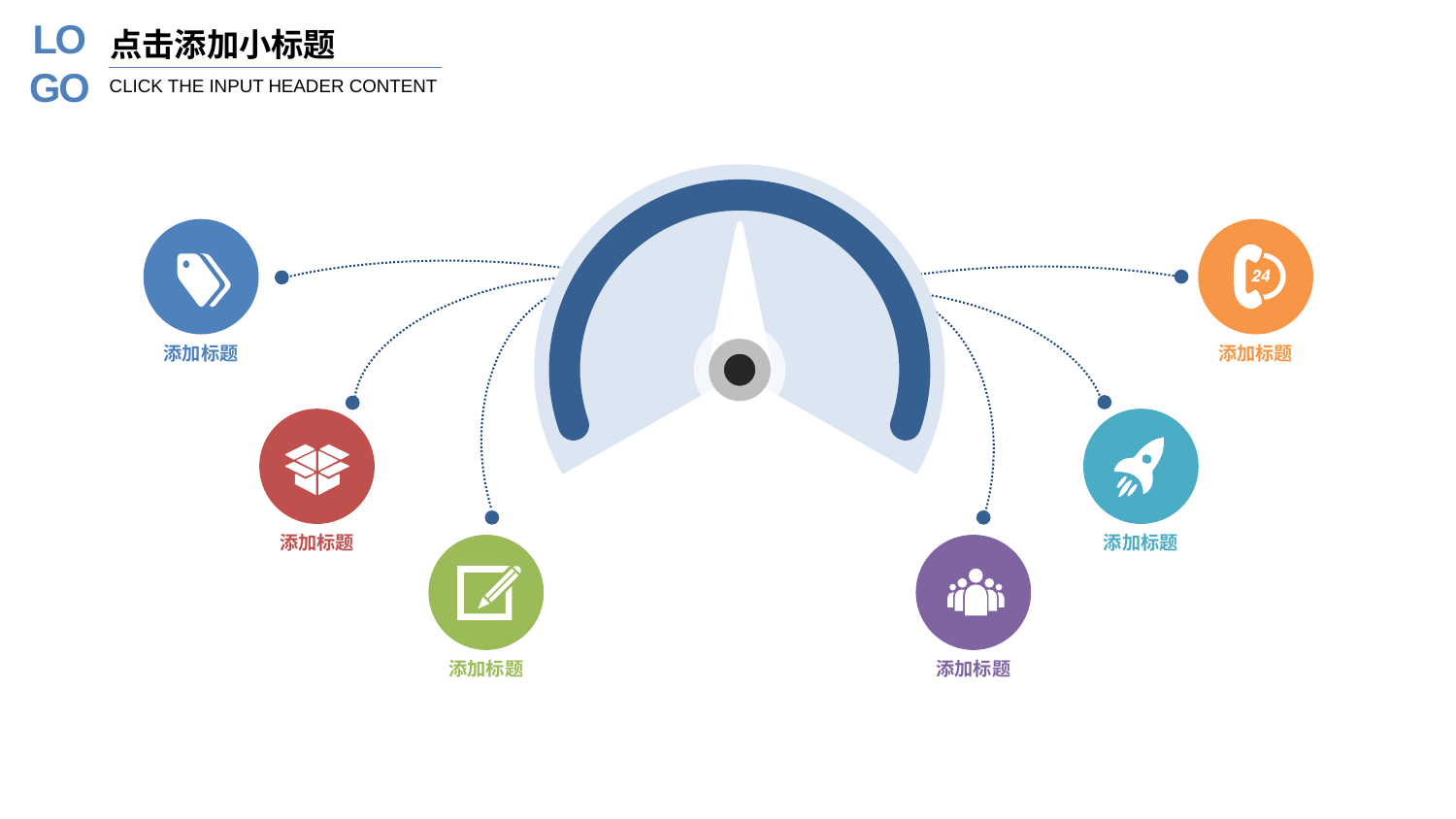

点击添加小标题
CLICK THE INPUT HEADER CONTENT

添加标题
添加标题

添加标题
添加标题

添加标题
添加标题